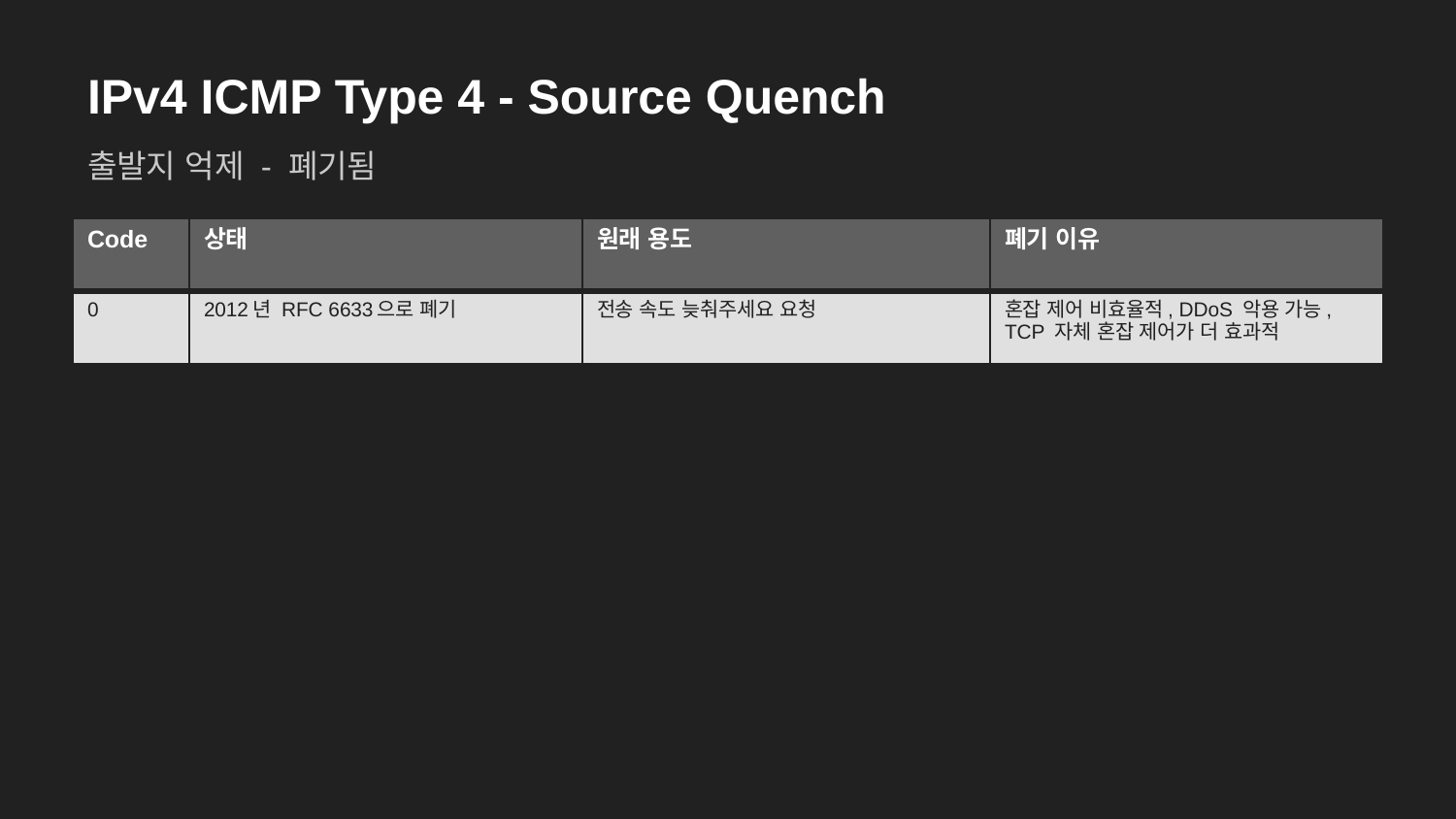

IPv4 ICMP Type 4 - Source Quench
출발지 억제 - 폐기됨
| Code | 상태 | 원래 용도 | 폐기 이유 |
| --- | --- | --- | --- |
| 0 | 2012년 RFC 6633으로 폐기 | 전송 속도 늦춰주세요 요청 | 혼잡 제어 비효율적, DDoS 악용 가능, TCP 자체 혼잡 제어가 더 효과적 |